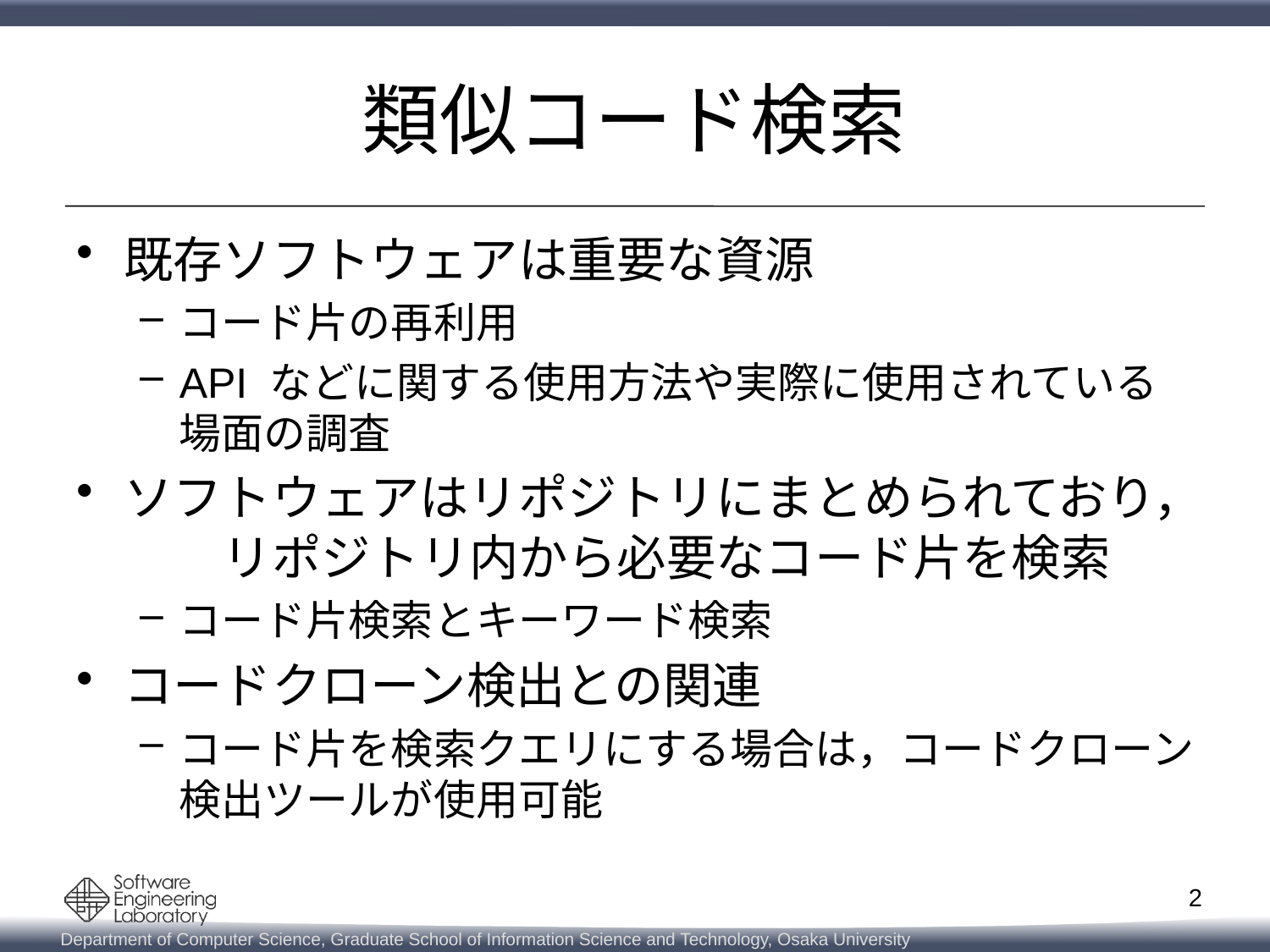

# 類似コード検索
既存ソフトウェアは重要な資源
コード片の再利用
API などに関する使用方法や実際に使用されている場面の調査
ソフトウェアはリポジトリにまとめられており，         リポジトリ内から必要なコード片を検索
コード片検索とキーワード検索
コードクローン検出との関連
コード片を検索クエリにする場合は，コードクローン検出ツールが使用可能
2